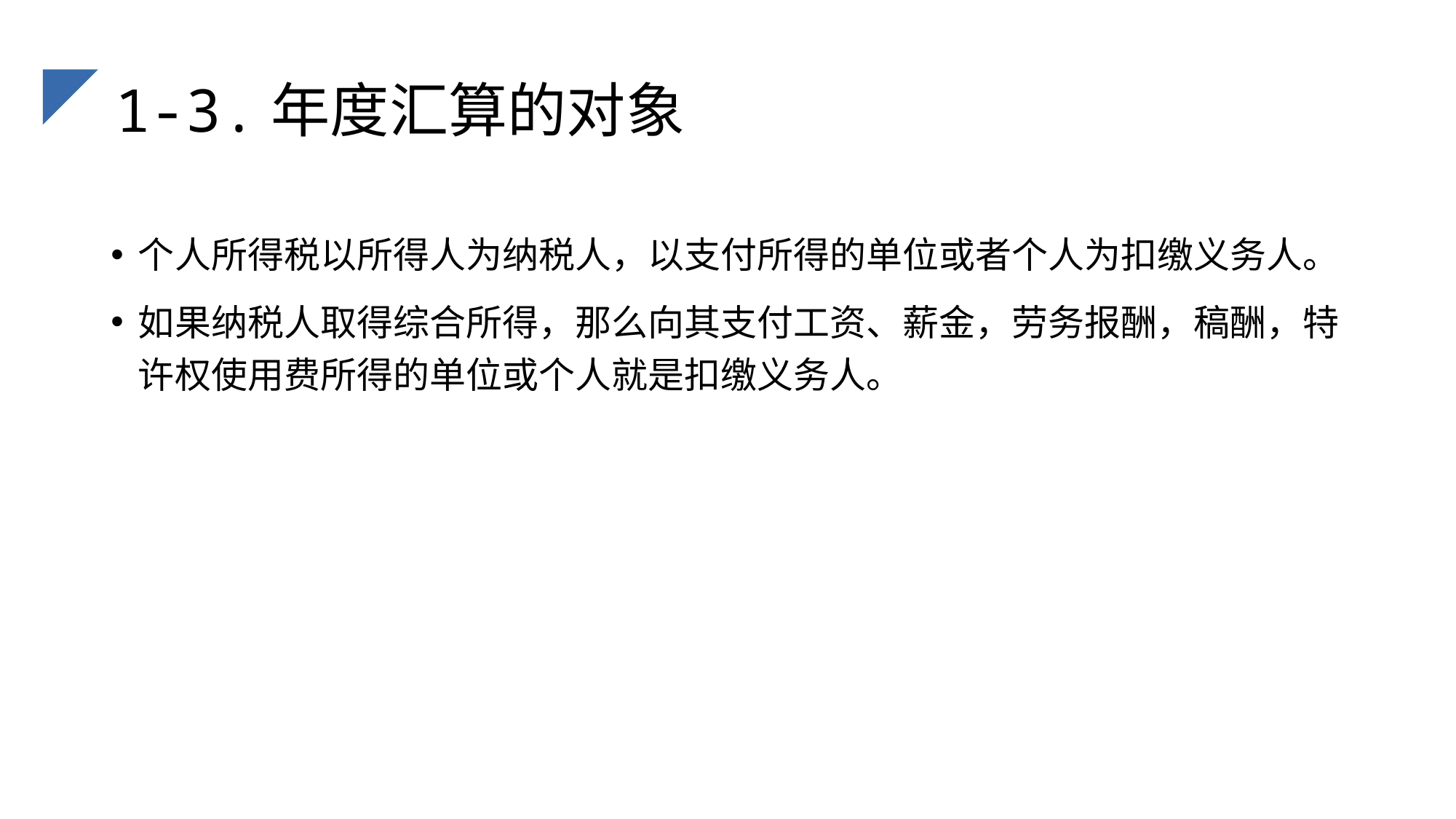

# 1-3.年度汇算的对象
个人所得税以所得人为纳税人，以支付所得的单位或者个人为扣缴义务人。
如果纳税人取得综合所得，那么向其支付工资、薪金，劳务报酬，稿酬，特许权使用费所得的单位或个人就是扣缴义务人。